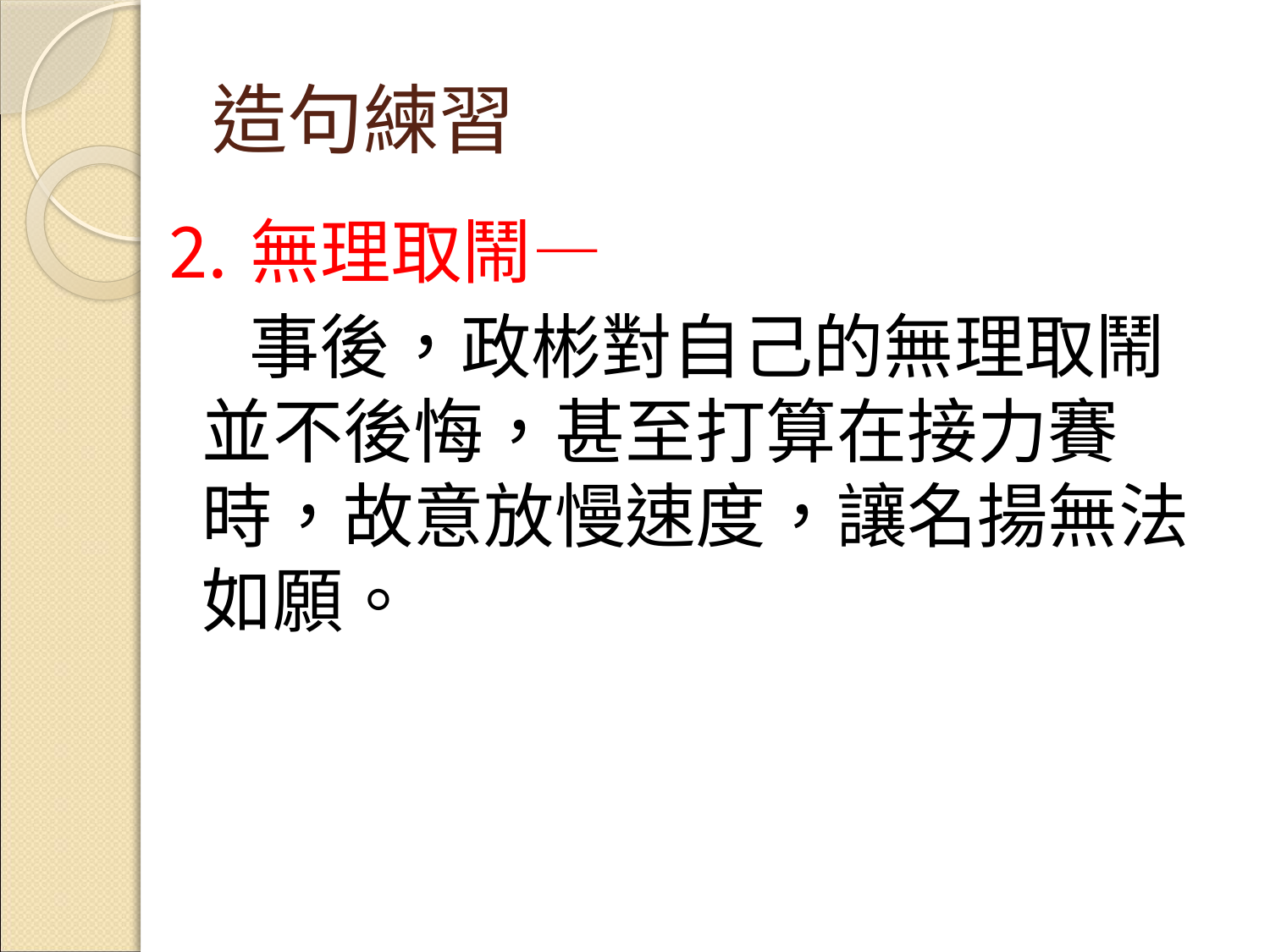

造句練習
⒉無理取鬧—
　 事後，政彬對自己的無理取鬧並不後悔，甚至打算在接力賽時，故意放慢速度，讓名揚無法如願。